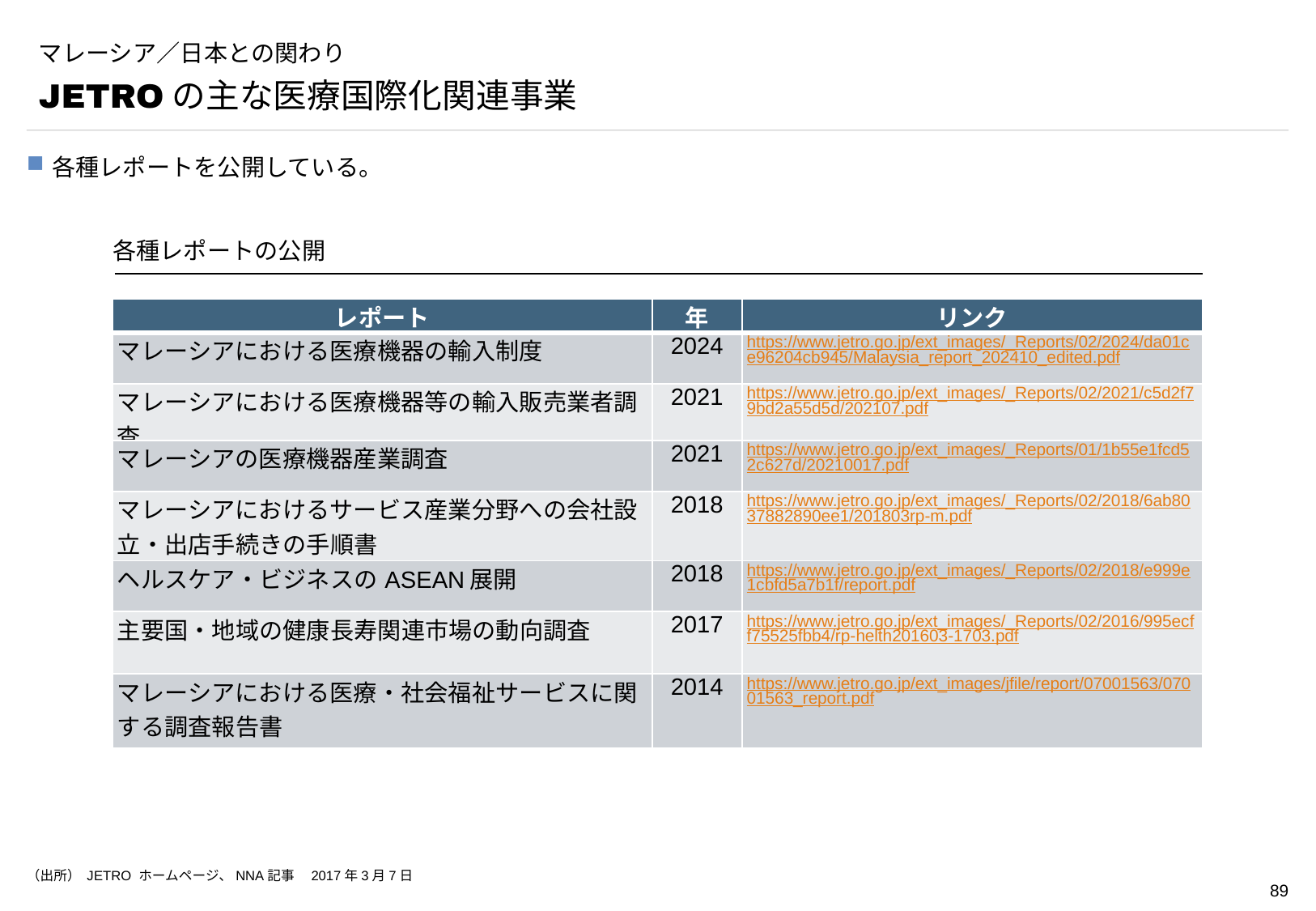

# マレーシア／日本との関わり
JETROの主な医療国際化関連事業
各種レポートを公開している。
各種レポートの公開
| レポート | 年 | リンク |
| --- | --- | --- |
| マレーシアにおける医療機器の輸入制度 | 2024 | https://www.jetro.go.jp/ext\_images/\_Reports/02/2024/da01ce96204cb945/Malaysia\_report\_202410\_edited.pdf |
| マレーシアにおける医療機器等の輸入販売業者調査 | 2021 | https://www.jetro.go.jp/ext\_images/\_Reports/02/2021/c5d2f79bd2a55d5d/202107.pdf |
| マレーシアの医療機器産業調査 | 2021 | https://www.jetro.go.jp/ext\_images/\_Reports/01/1b55e1fcd52c627d/20210017.pdf |
| マレーシアにおけるサービス産業分野への会社設立・出店手続きの手順書 | 2018 | https://www.jetro.go.jp/ext\_images/\_Reports/02/2018/6ab8037882890ee1/201803rp-m.pdf |
| ヘルスケア・ビジネスのASEAN展開 | 2018 | https://www.jetro.go.jp/ext\_images/\_Reports/02/2018/e999e1cbfd5a7b1f/report.pdf |
| 主要国・地域の健康長寿関連市場の動向調査 | 2017 | https://www.jetro.go.jp/ext\_images/\_Reports/02/2016/995ecff75525fbb4/rp-helth201603-1703.pdf |
| マレーシアにおける医療・社会福祉サービスに関する調査報告書 | 2014 | https://www.jetro.go.jp/ext\_images/jfile/report/07001563/07001563\_report.pdf |
（出所） JETRO ホームページ、NNA記事　2017年3月7日